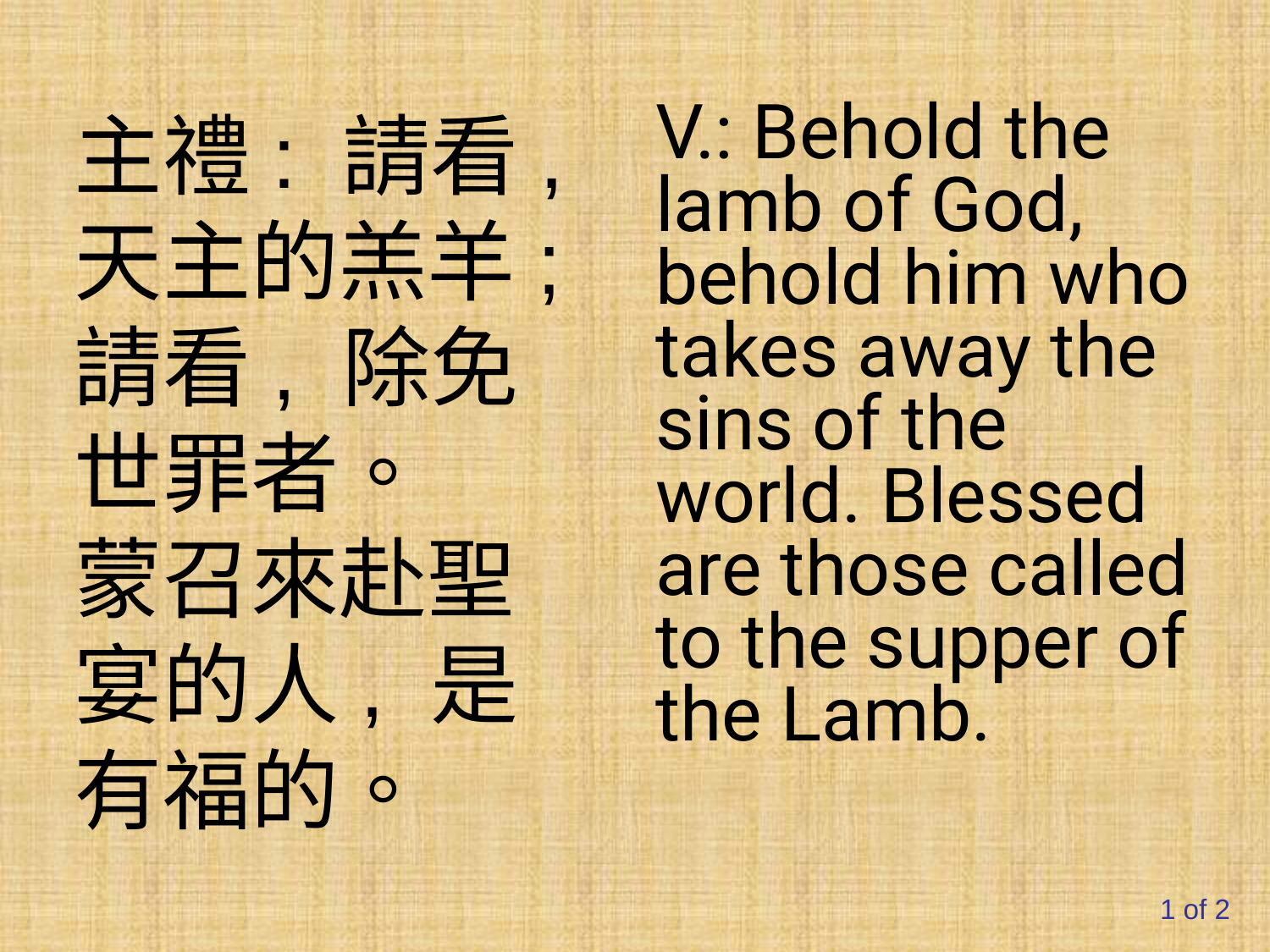

主禮: 請看, 天主的羔羊; 請看, 除免世罪者。
蒙召來赴聖宴的人, 是有福的。

V.: Behold the lamb of God, behold him who takes away the sins of the world. Blessed are those called to the supper of the Lamb.
1 of 2